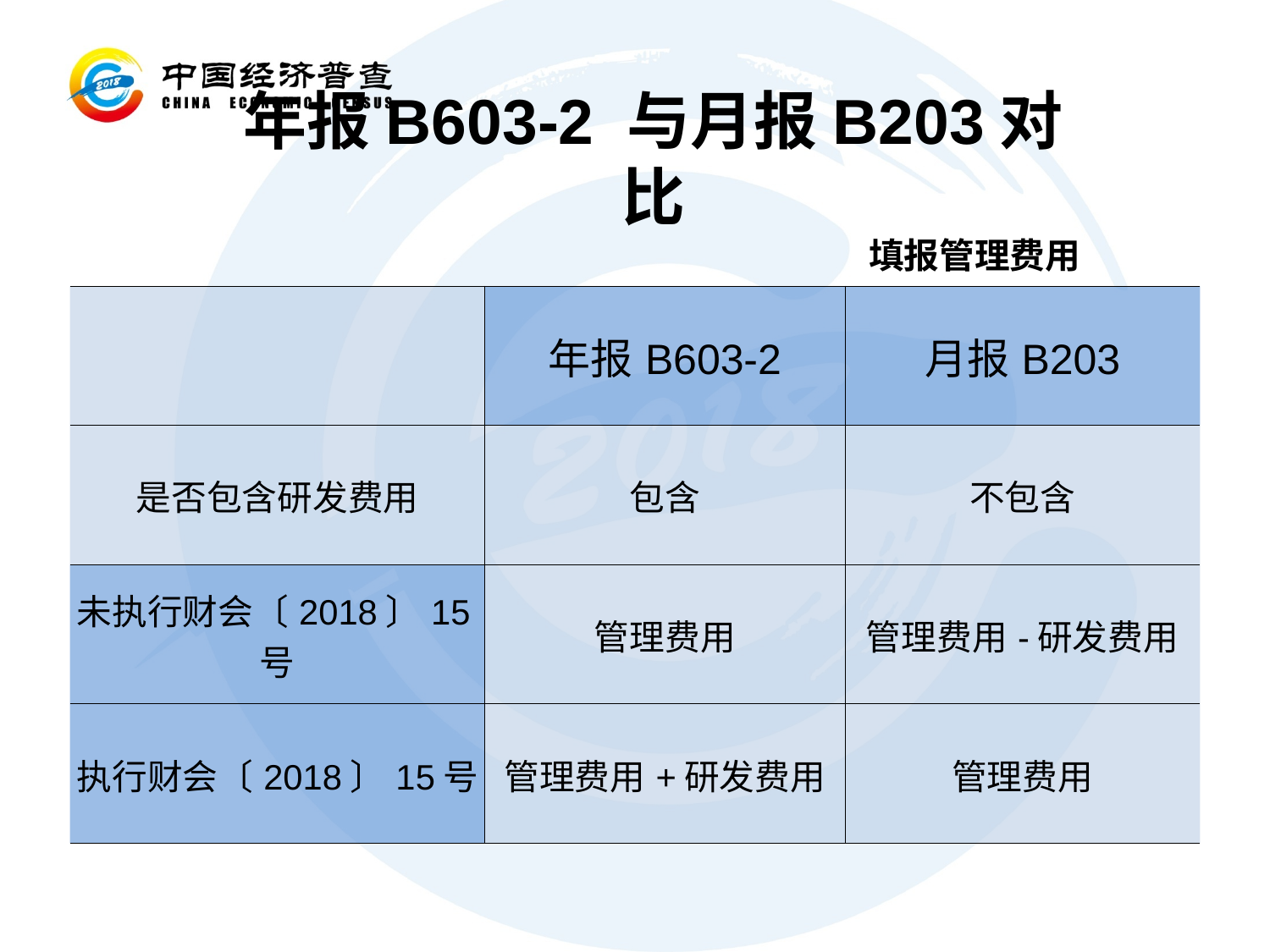

年报B603-2 与月报B203对比
填报管理费用
|  | 年报B603-2 | 月报B203 |
| --- | --- | --- |
| 是否包含研发费用 | 包含 | 不包含 |
| 未执行财会〔2018〕15号 | 管理费用 | 管理费用-研发费用 |
| 执行财会〔2018〕15号 | 管理费用+研发费用 | 管理费用 |